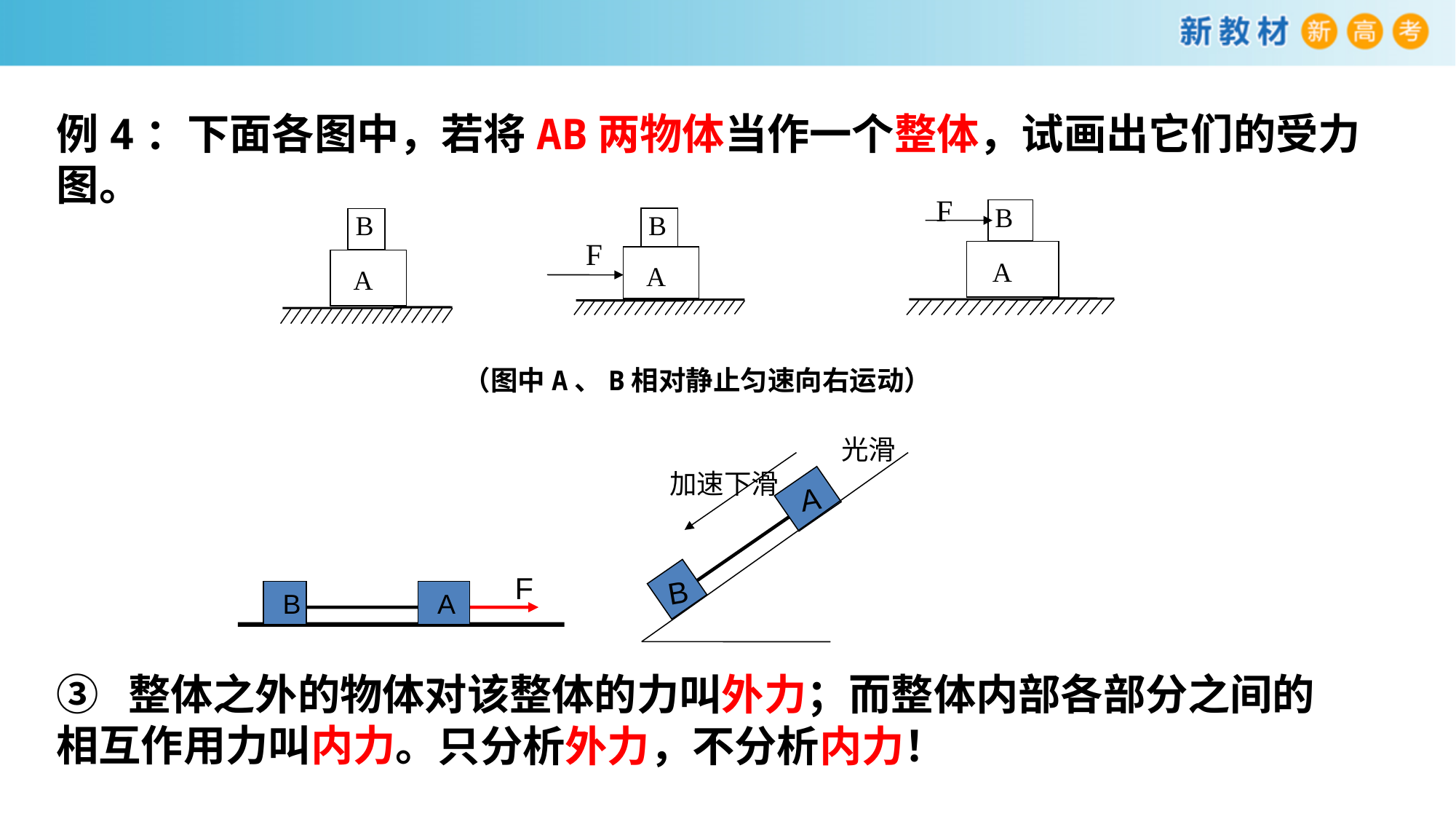

例4：下面各图中，若将AB两物体当作一个整体，试画出它们的受力图。
F
B

A
B

A
B

A
F

（图中A、B相对静止匀速向右运动）
光滑

A

B

加速下滑
F
B
A

B
A
③  整体之外的物体对该整体的力叫外力；而整体内部各部分之间的相互作用力叫内力。
只分析外力，不分析内力！